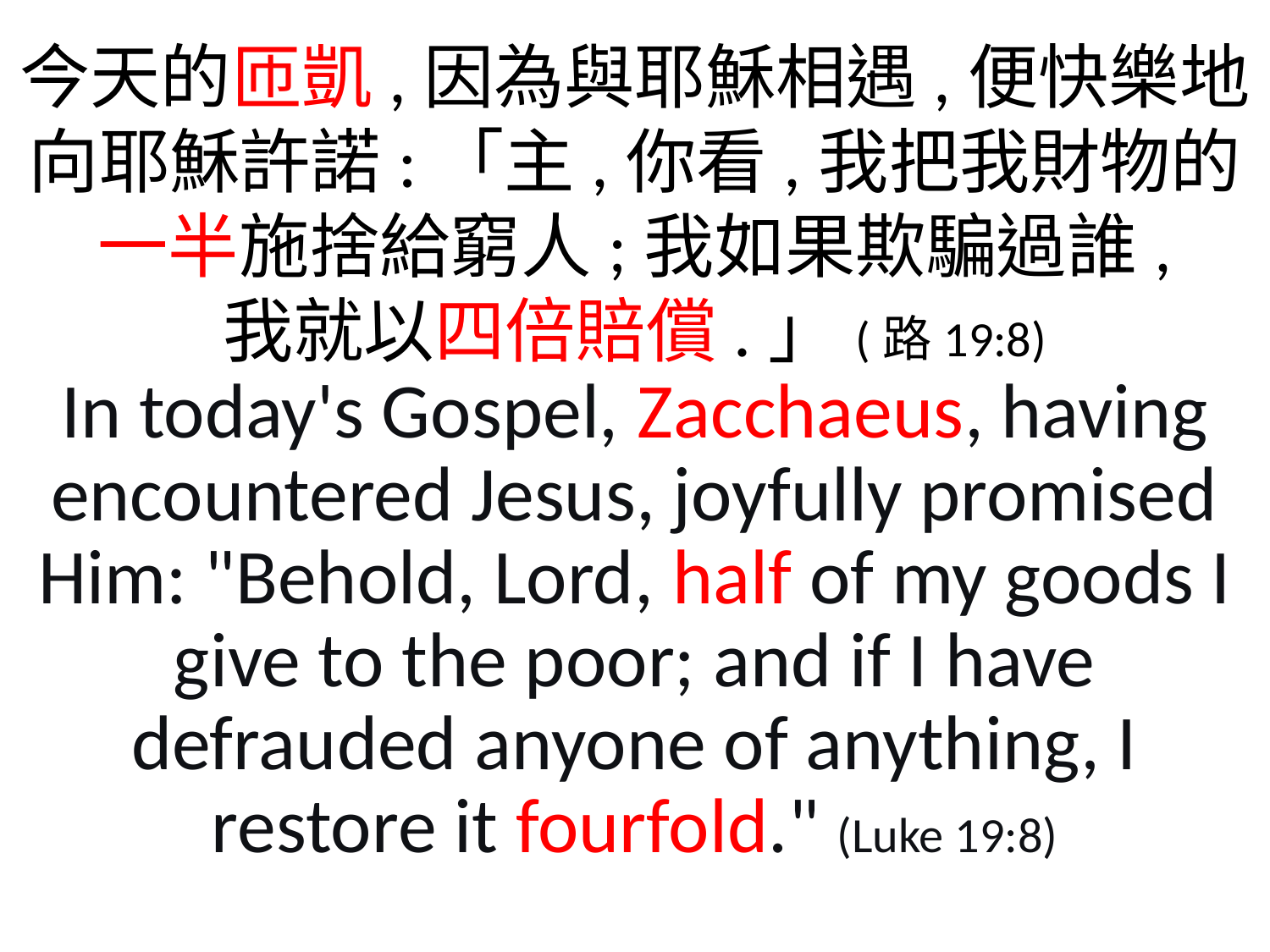

今天的匝凱,因為與耶穌相遇,便快樂地向耶穌許諾:「主,你看,我把我財物的一半施捨給窮人;我如果欺騙過誰,
我就以四倍賠償.」(路19:8)
In today's Gospel, Zacchaeus, having encountered Jesus, joyfully promised Him: "Behold, Lord, half of my goods I give to the poor; and if I have defrauded anyone of anything, I restore it fourfold." (Luke 19:8)